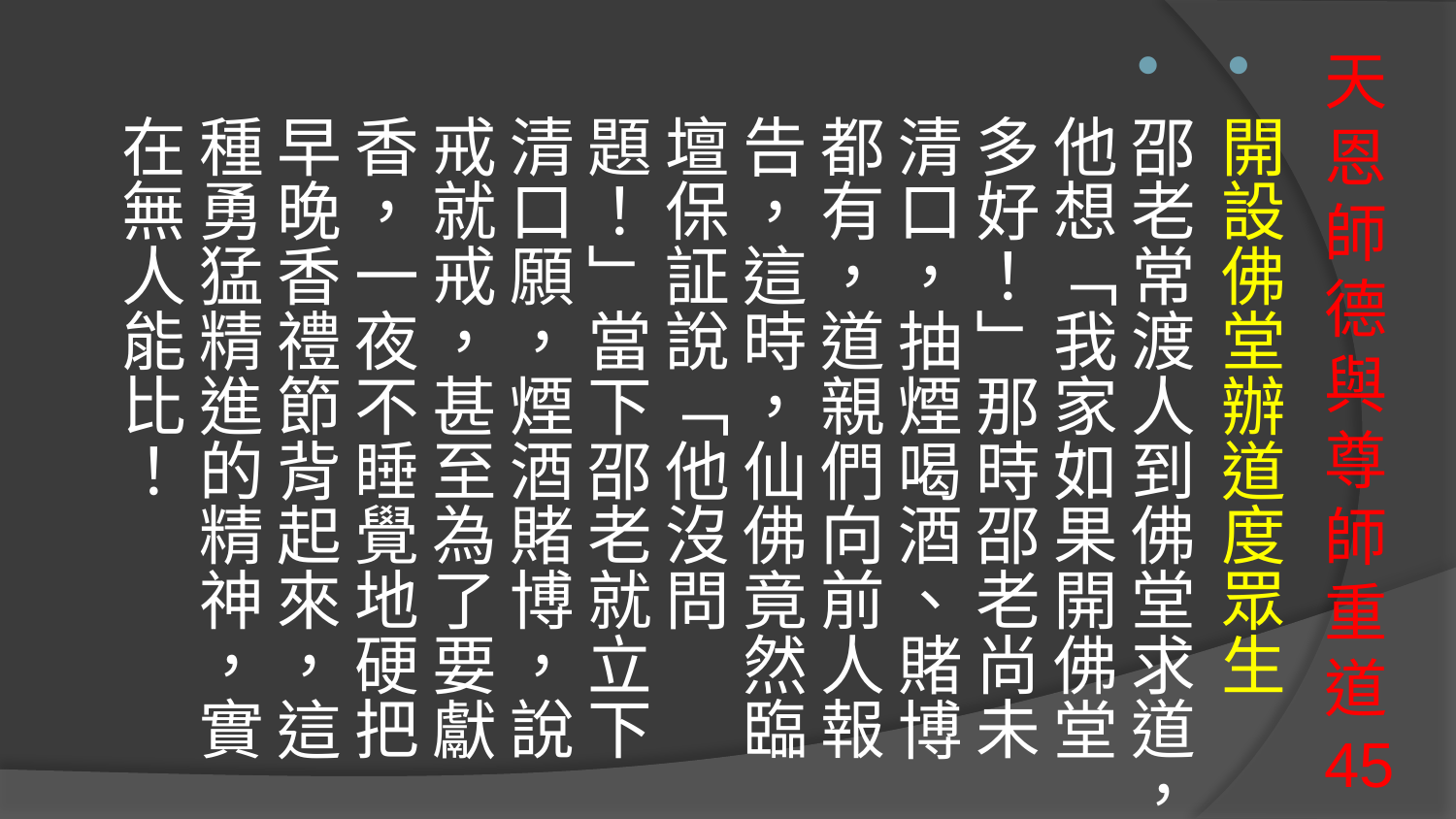

# 天恩師德與尊師重道 45
開設佛堂辦道度眾生
邵老常渡人到佛堂求道，他想「我家如果開佛堂多好！」那時邵老尚未清口，抽煙喝酒、賭博都有，道親們向前人報告，這時，仙佛竟然臨壇保証說「他沒問題！」當下邵老就立下清口願，煙酒賭博，說戒就戒，甚至為了要獻香，一夜不睡覺地硬把早晚香禮節背起來，這種勇猛精進的精神，實在無人能比！